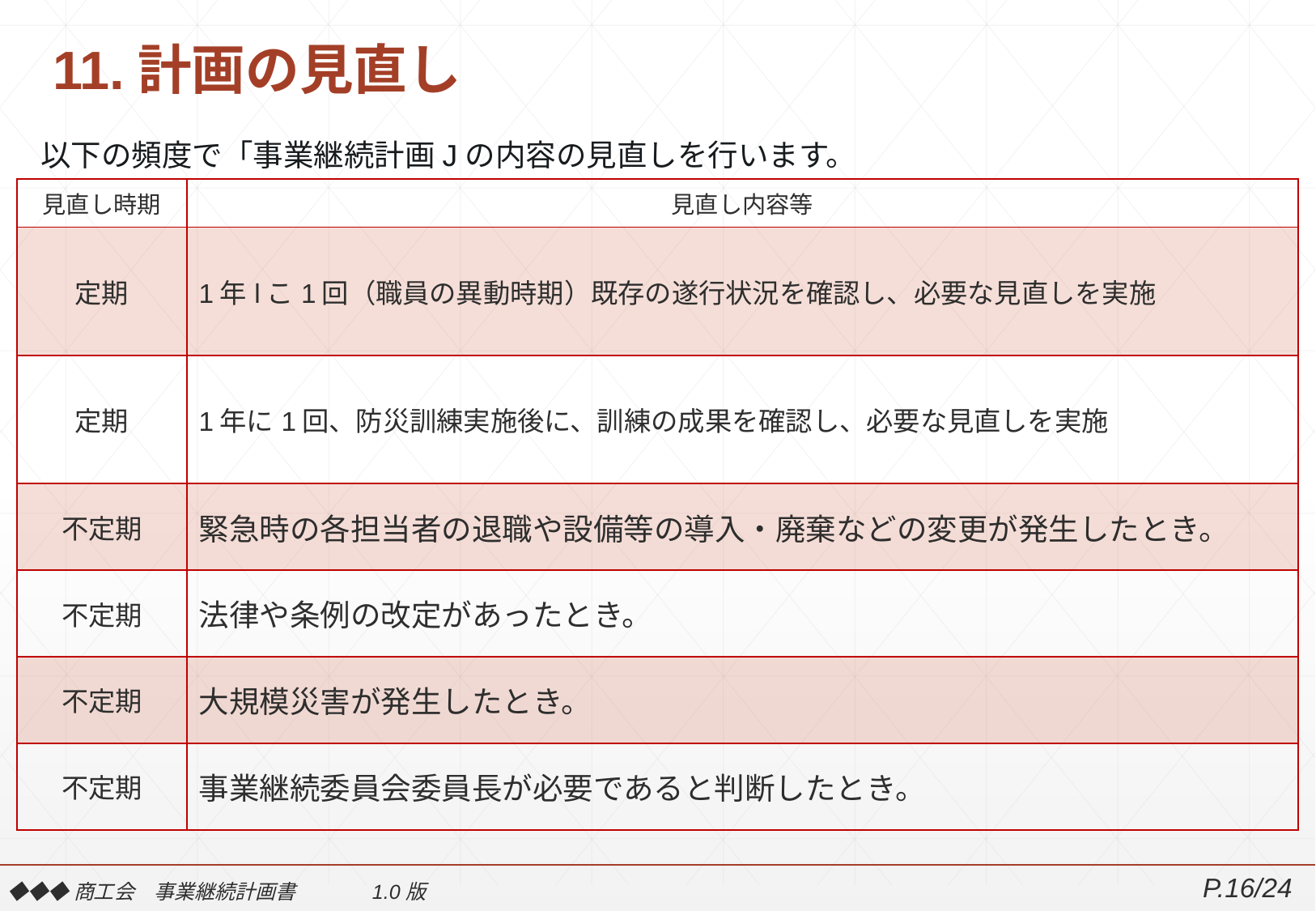

# 11.計画の見直し
以下の頻度で「事業継続計画Jの内容の見直しを行います。
| 見直し時期 | 見直し内容等 |
| --- | --- |
| 定期 | 1年lこ1回（職員の異動時期）既存の遂行状況を確認し、必要な見直しを実施 |
| 定期 | 1年に1回、防災訓練実施後に、訓練の成果を確認し、必要な見直しを実施 |
| 不定期 | 緊急時の各担当者の退職や設備等の導入・廃棄などの変更が発生したとき。 |
| 不定期 | 法律や条例の改定があったとき。 |
| 不定期 | 大規模災害が発生したとき。 |
| 不定期 | 事業継続委員会委員長が必要であると判断したとき。 |